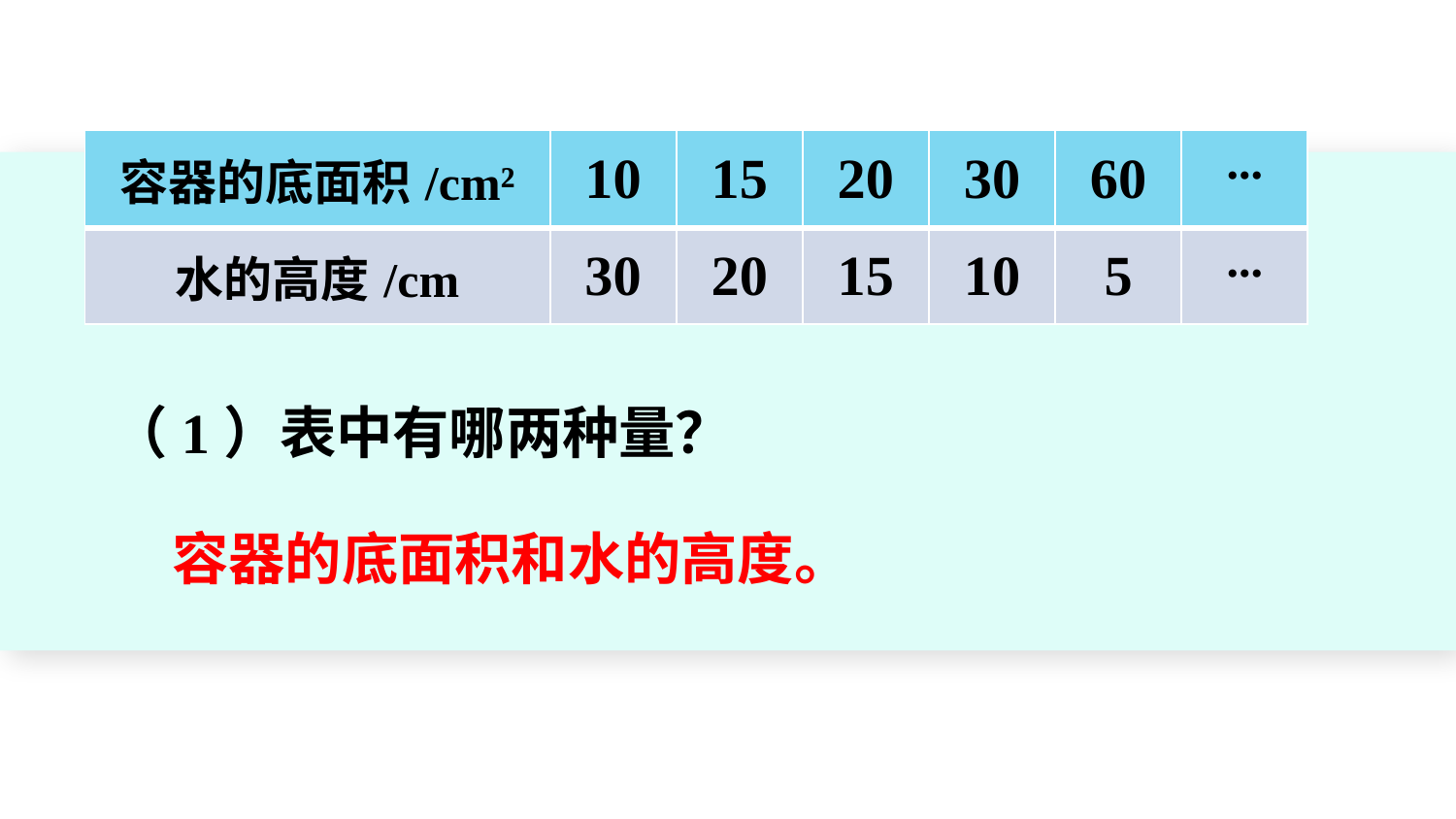

| 容器的底面积/cm² | 10 | 15 | 20 | 30 | 60 | ... |
| --- | --- | --- | --- | --- | --- | --- |
| 水的高度/cm | 30 | 20 | 15 | 10 | 5 | ... |
（1）表中有哪两种量？
www.youyi100.com
容器的底面积和水的高度。